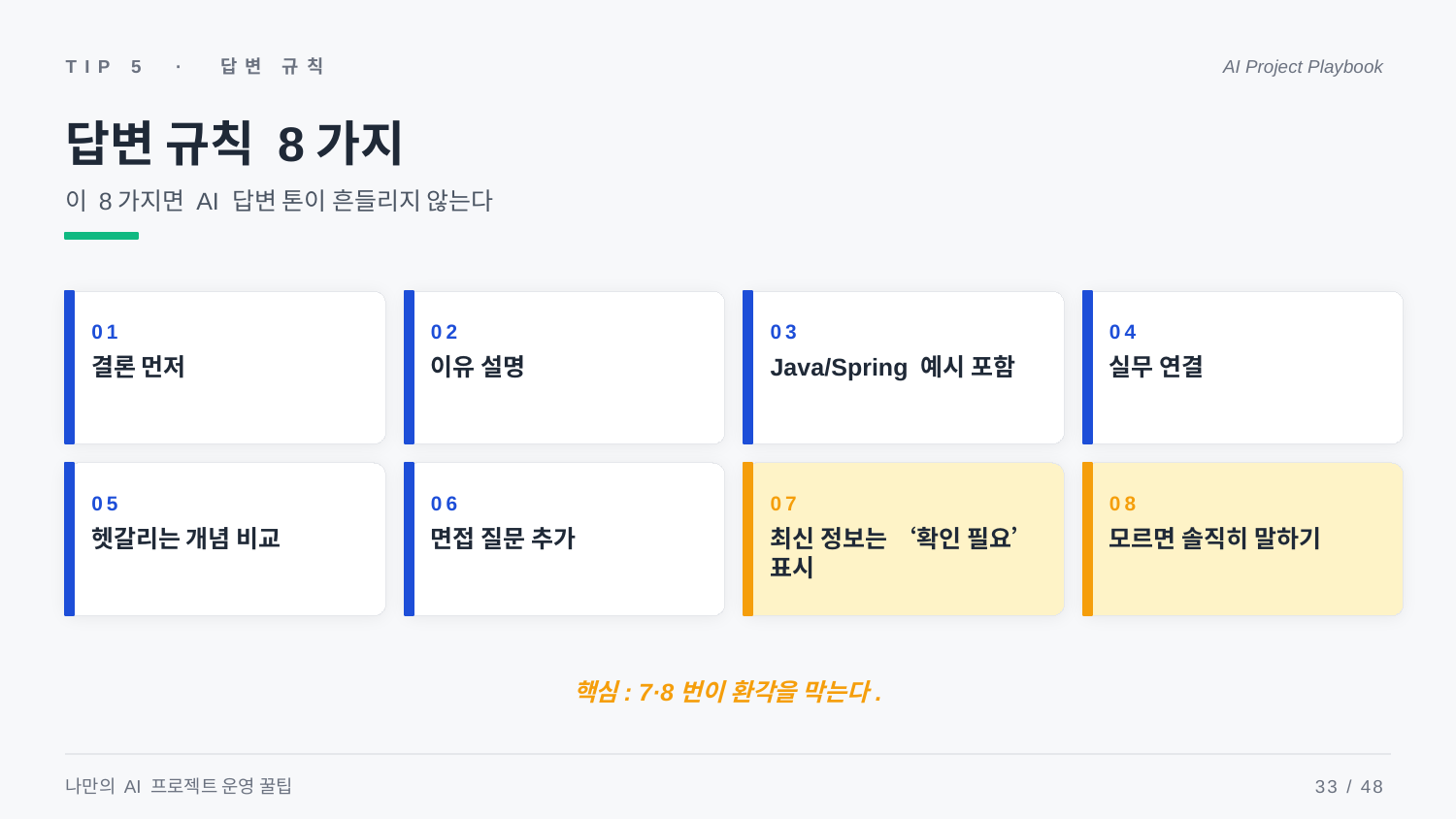

TIP 5  ·  답변 규칙
AI Project Playbook
답변 규칙 8가지
이 8가지면 AI 답변 톤이 흔들리지 않는다

01
02
03
04
결론 먼저
이유 설명
Java/Spring 예시 포함
실무 연결

05
06
07
08
헷갈리는 개념 비교
면접 질문 추가
최신 정보는 ‘확인 필요’ 표시
모르면 솔직히 말하기
핵심: 7·8번이 환각을 막는다.

나만의 AI 프로젝트 운영 꿀팁
33 / 48